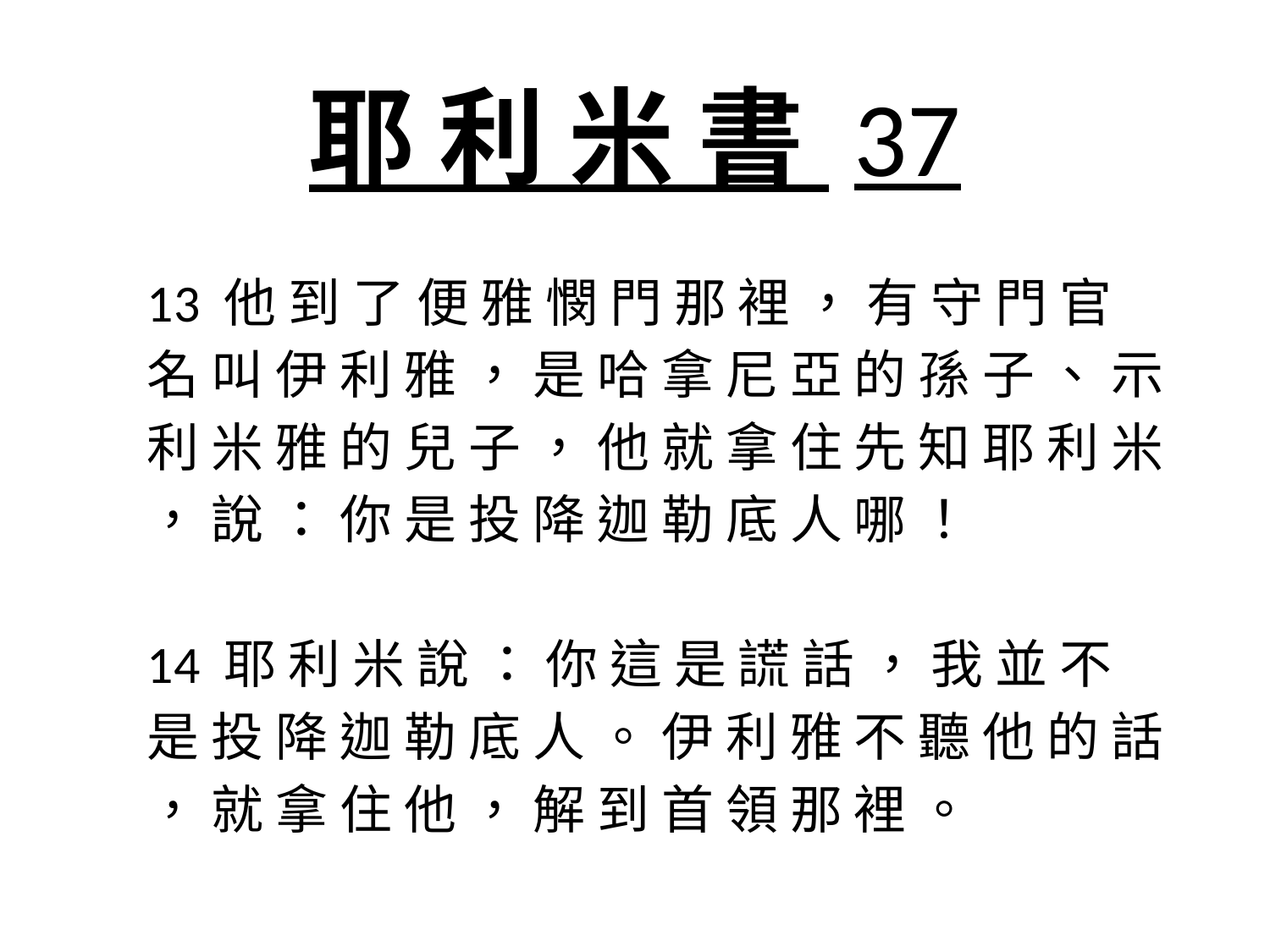

# 耶 利 米 書 37
13 他 到 了 便 雅 憫 門 那 裡 ， 有 守 門 官 名 叫 伊 利 雅 ， 是 哈 拿 尼 亞 的 孫 子 、 示 利 米 雅 的 兒 子 ， 他 就 拿 住 先 知 耶 利 米 ， 說 ： 你 是 投 降 迦 勒 底 人 哪 ！

14 耶 利 米 說 ： 你 這 是 謊 話 ， 我 並 不 是 投 降 迦 勒 底 人 。 伊 利 雅 不 聽 他 的 話 ， 就 拿 住 他 ， 解 到 首 領 那 裡 。